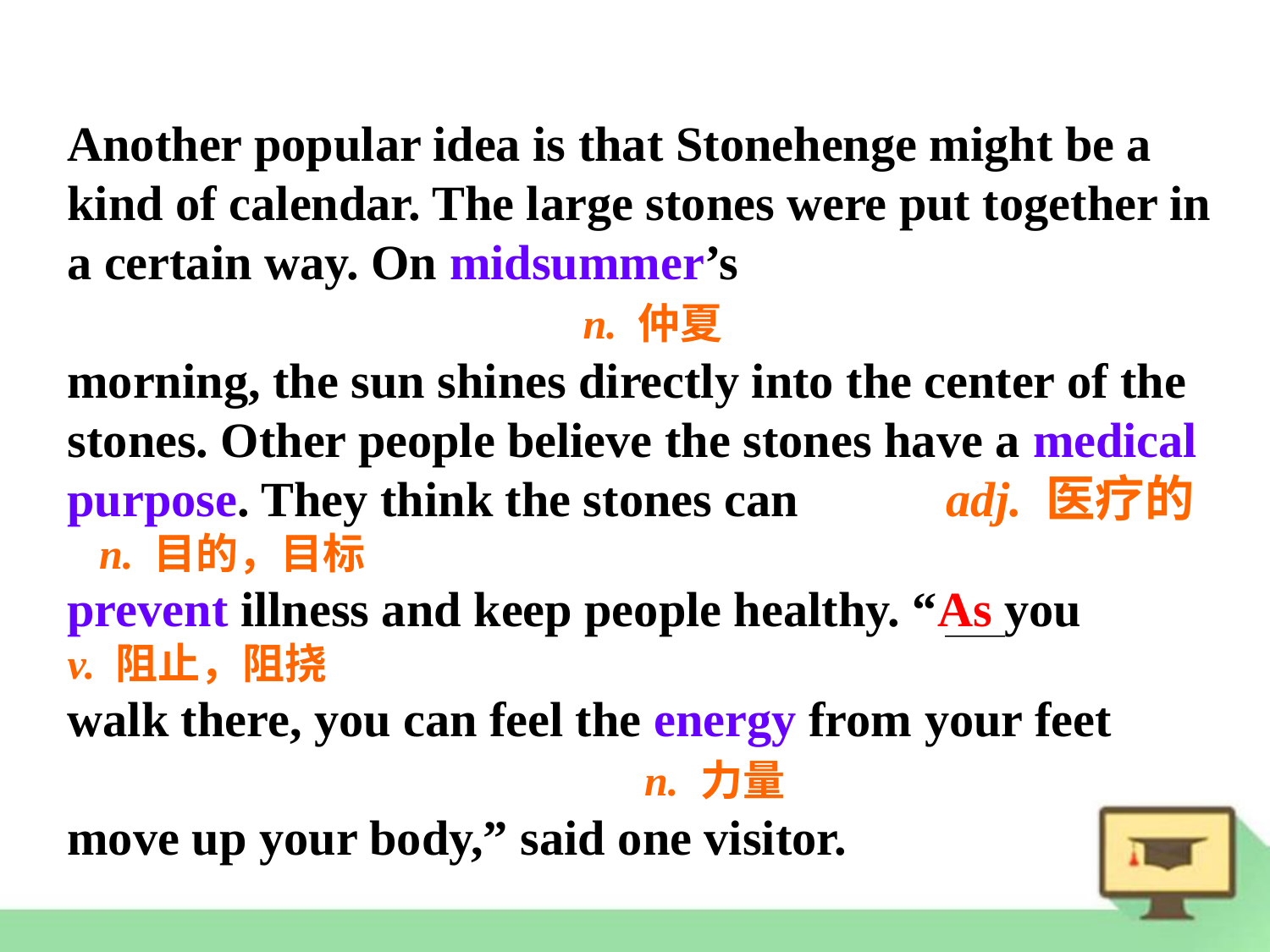

Another popular idea is that Stonehenge might be a kind of calendar. The large stones were put together in a certain way. On midsummer’s
                                          n. 仲夏
morning, the sun shines directly into the center of the stones. Other people believe the stones have a medical purpose. They think the stones can            adj. 医疗的
   n. 目的，目标
prevent illness and keep people healthy. “As you
v. 阻止，阻挠
walk there, you can feel the energy from your feet
                                               n. 力量
move up your body,” said one visitor.